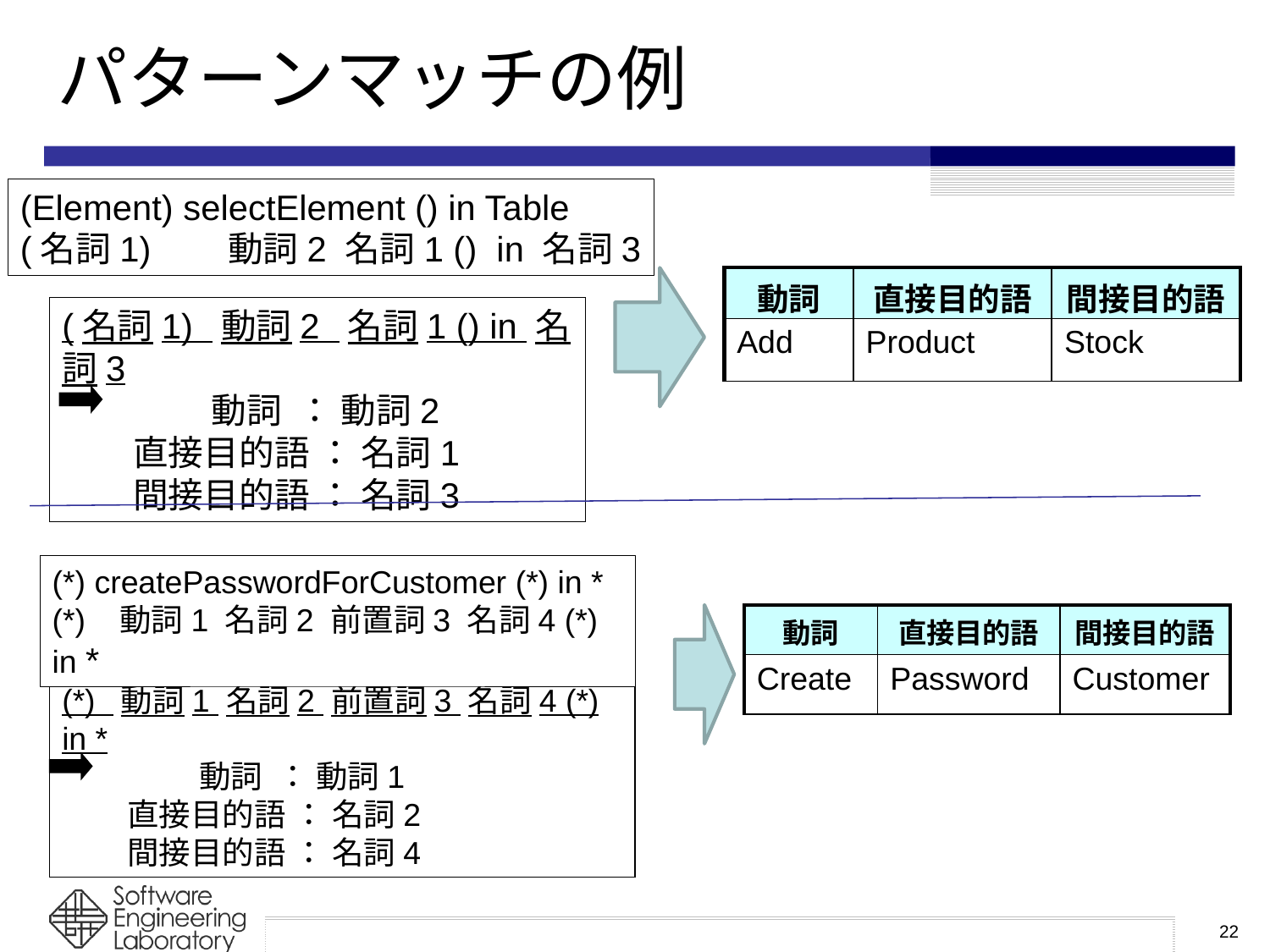

# パターンマッチの例
(Element) selectElement () in Table
(名詞1)       動詞2 名詞1 ()  in 名詞3

| 動詞 | 直接目的語 | 間接目的語 |
| --- | --- | --- |
| Add | Product | Stock |
(名詞1)  動詞2  名詞1 () in 名詞3
                  動詞  ： 動詞2
        直接目的語 ： 名詞1
        間接目的語 ： 名詞3

(*) createPasswordForCustomer (*) in *
(*)   動詞1 名詞2 前置詞3 名詞4 (*)  in *

| 動詞 | 直接目的語 | 間接目的語 |
| --- | --- | --- |
| Create | Password | Customer |
(*)  動詞1 名詞2 前置詞3 名詞4 (*) in *
                  動詞  ： 動詞1
        直接目的語 ： 名詞2
        間接目的語 ： 名詞4

22